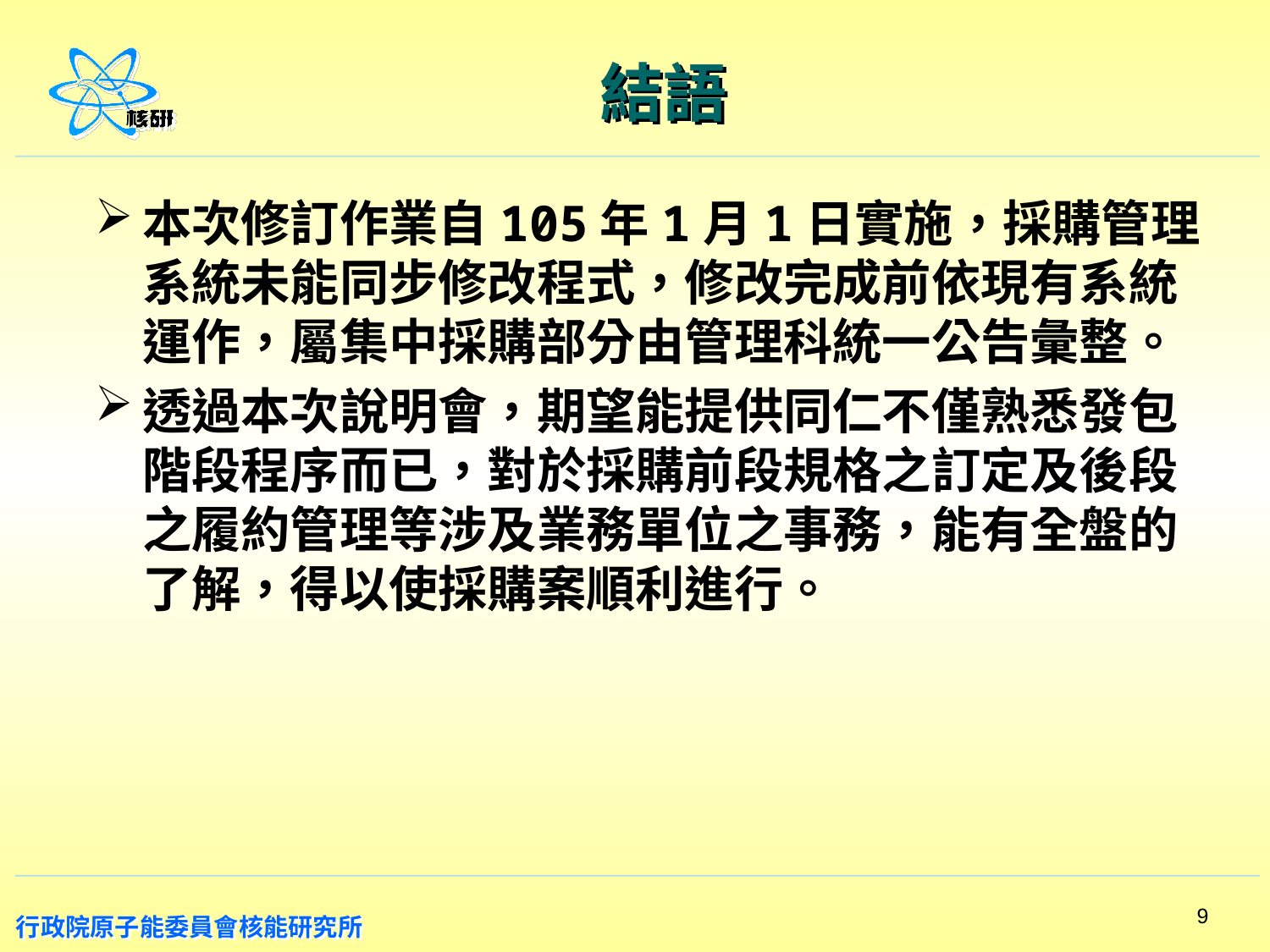

# 結語
本次修訂作業自105年1月1日實施，採購管理系統未能同步修改程式，修改完成前依現有系統運作，屬集中採購部分由管理科統一公告彙整。
透過本次說明會，期望能提供同仁不僅熟悉發包階段程序而已，對於採購前段規格之訂定及後段之履約管理等涉及業務單位之事務，能有全盤的了解，得以使採購案順利進行。
9